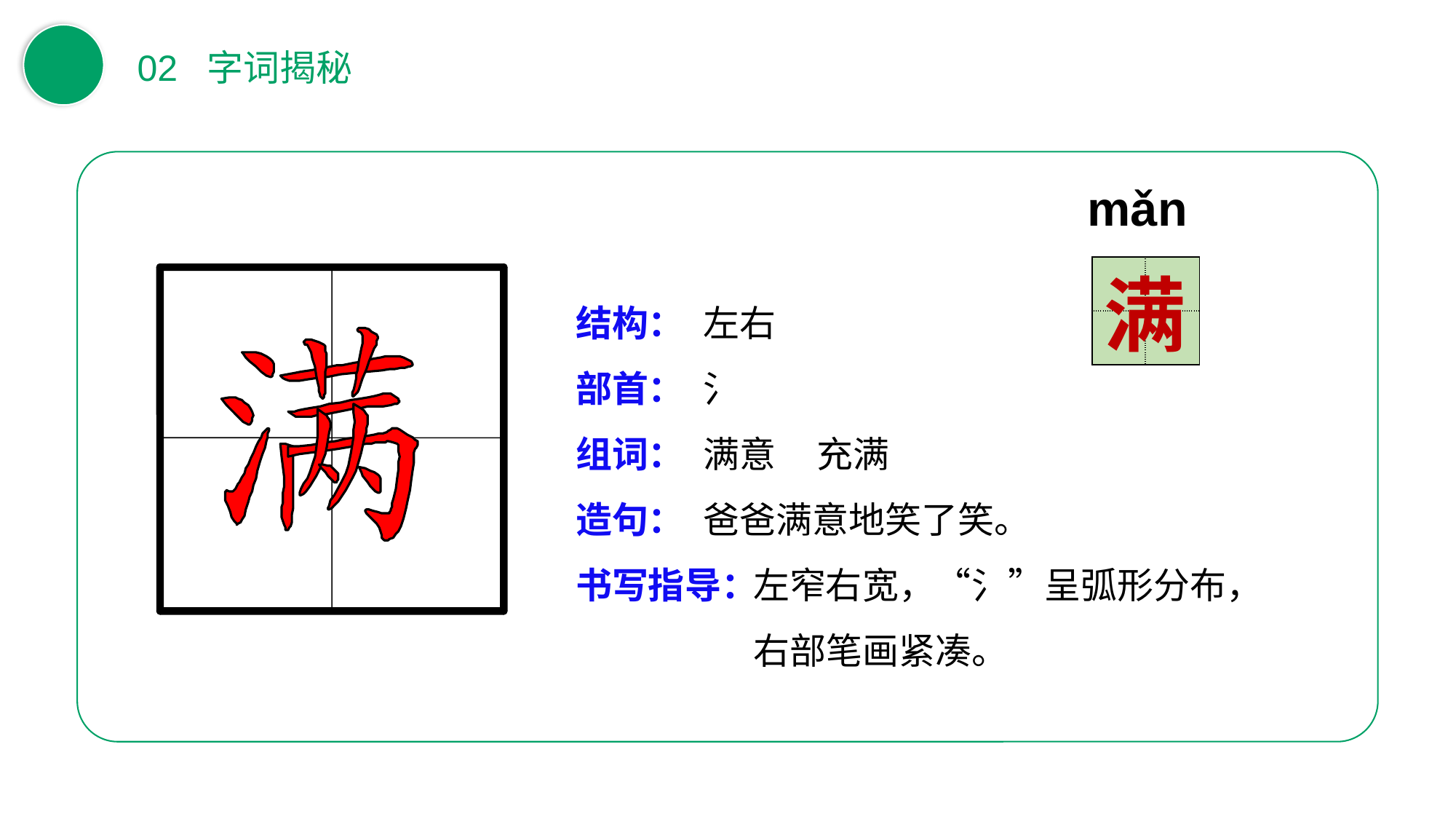

02  字词揭秘
mǎn
|  |  |
| --- | --- |
|  |  |
满

结构：
部首：
组词：
造句：
书写指导：
左右
氵
满意     充满
爸爸满意地笑了笑。
     左窄右宽，“氵”呈弧形分布，
     右部笔画紧凑。